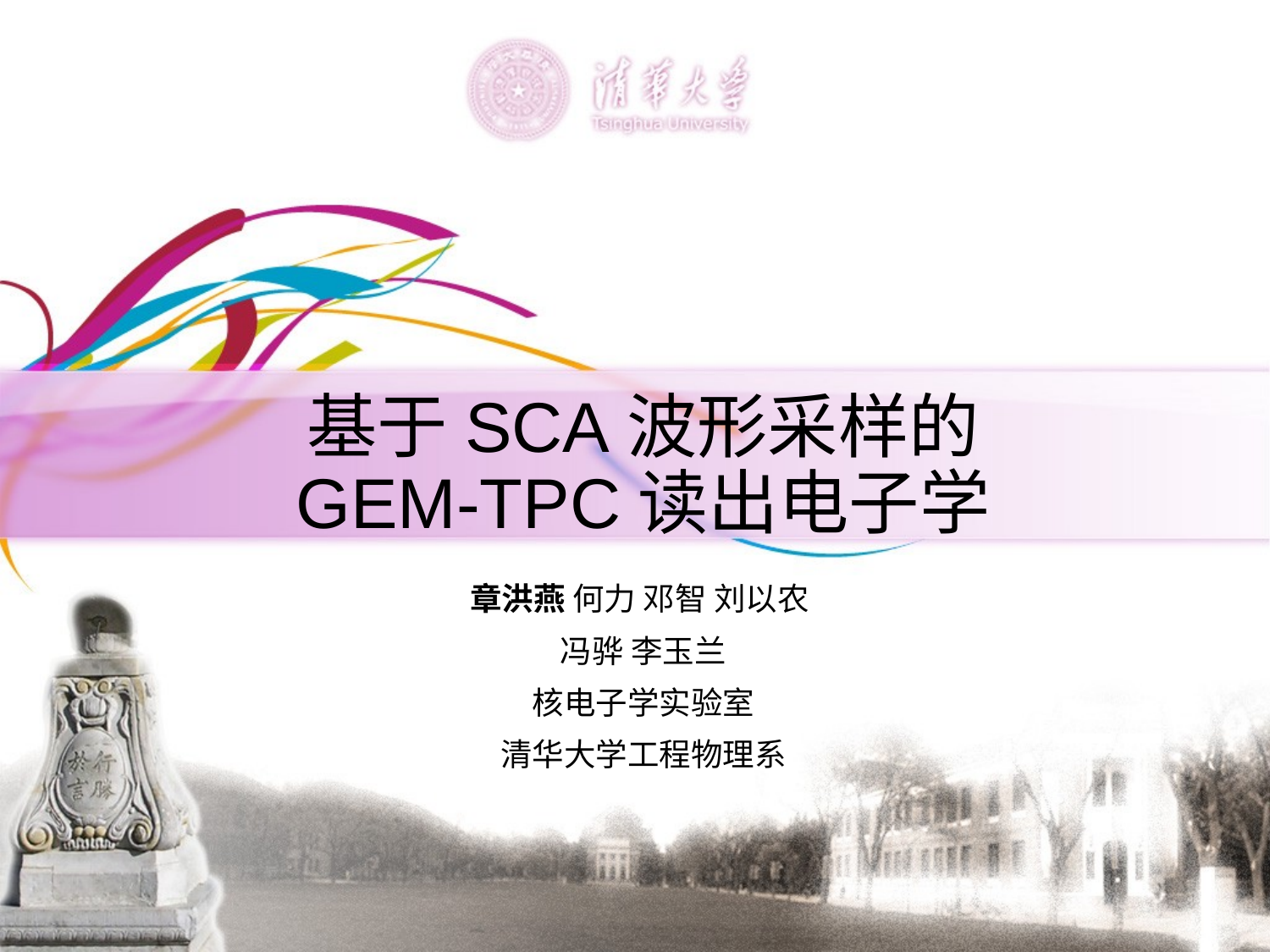

# 基于SCA波形采样的 GEM-TPC读出电子学
章洪燕 何力 邓智 刘以农
冯骅 李玉兰
核电子学实验室
清华大学工程物理系